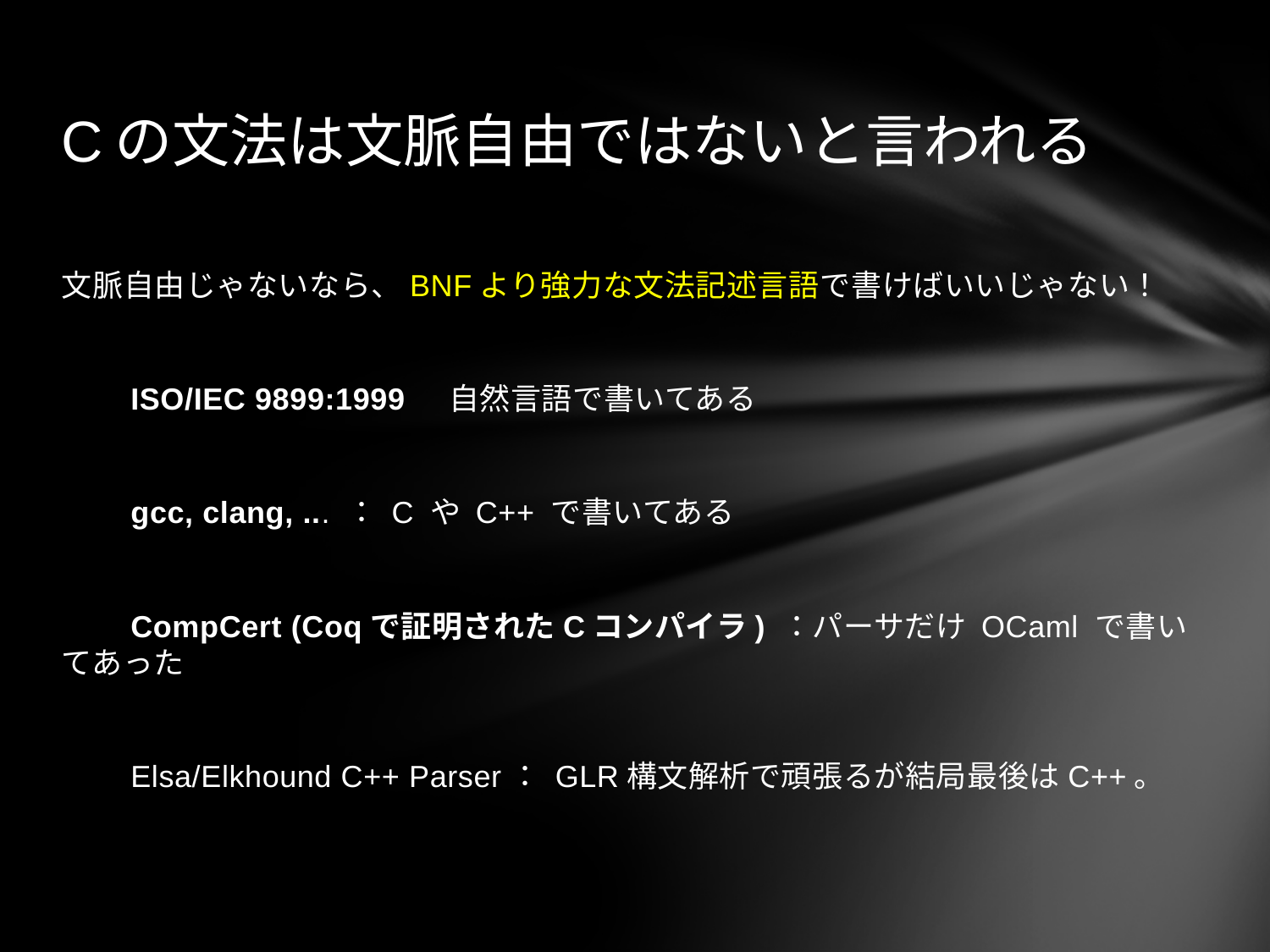

# Cの文法は文脈自由ではないと言われる

文脈自由じゃないなら、BNFより強力な文法記述言語で書けばいいじゃない！

　　ISO/IEC 9899:1999    自然言語で書いてある

　　gcc, clang, ... ： C や C++ で書いてある

　　CompCert (Coqで証明されたCコンパイラ) ：パーサだけ OCaml で書いてあった

　　Elsa/Elkhound C++ Parser： GLR構文解析で頑張るが結局最後はC++。